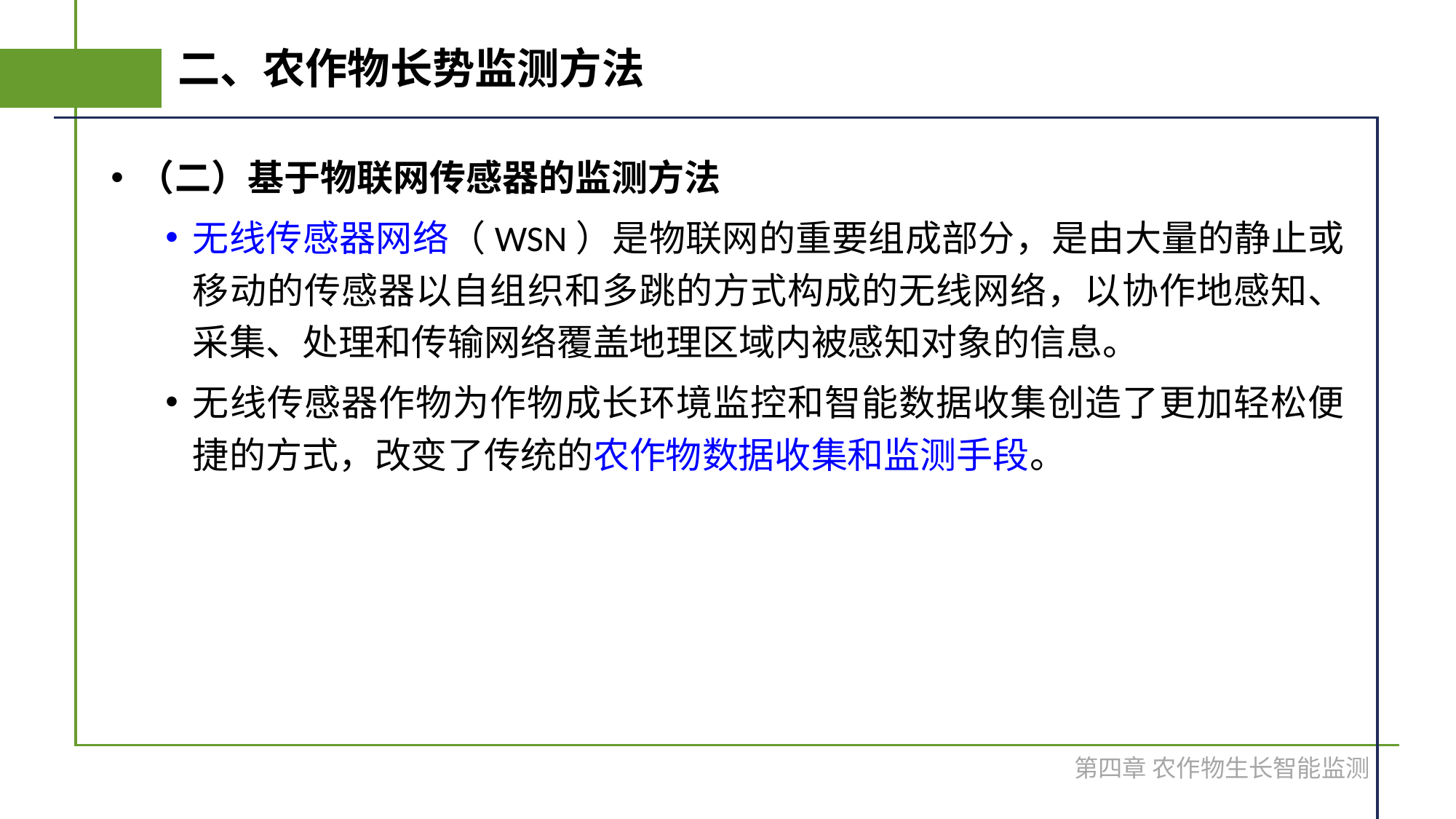

# 二、农作物长势监测方法
（二）基于物联网传感器的监测方法
无线传感器网络（WSN）是物联网的重要组成部分，是由大量的静止或移动的传感器以自组织和多跳的方式构成的无线网络，以协作地感知、采集、处理和传输网络覆盖地理区域内被感知对象的信息。
无线传感器作物为作物成长环境监控和智能数据收集创造了更加轻松便捷的方式，改变了传统的农作物数据收集和监测手段。
第四章 农作物生长智能监测